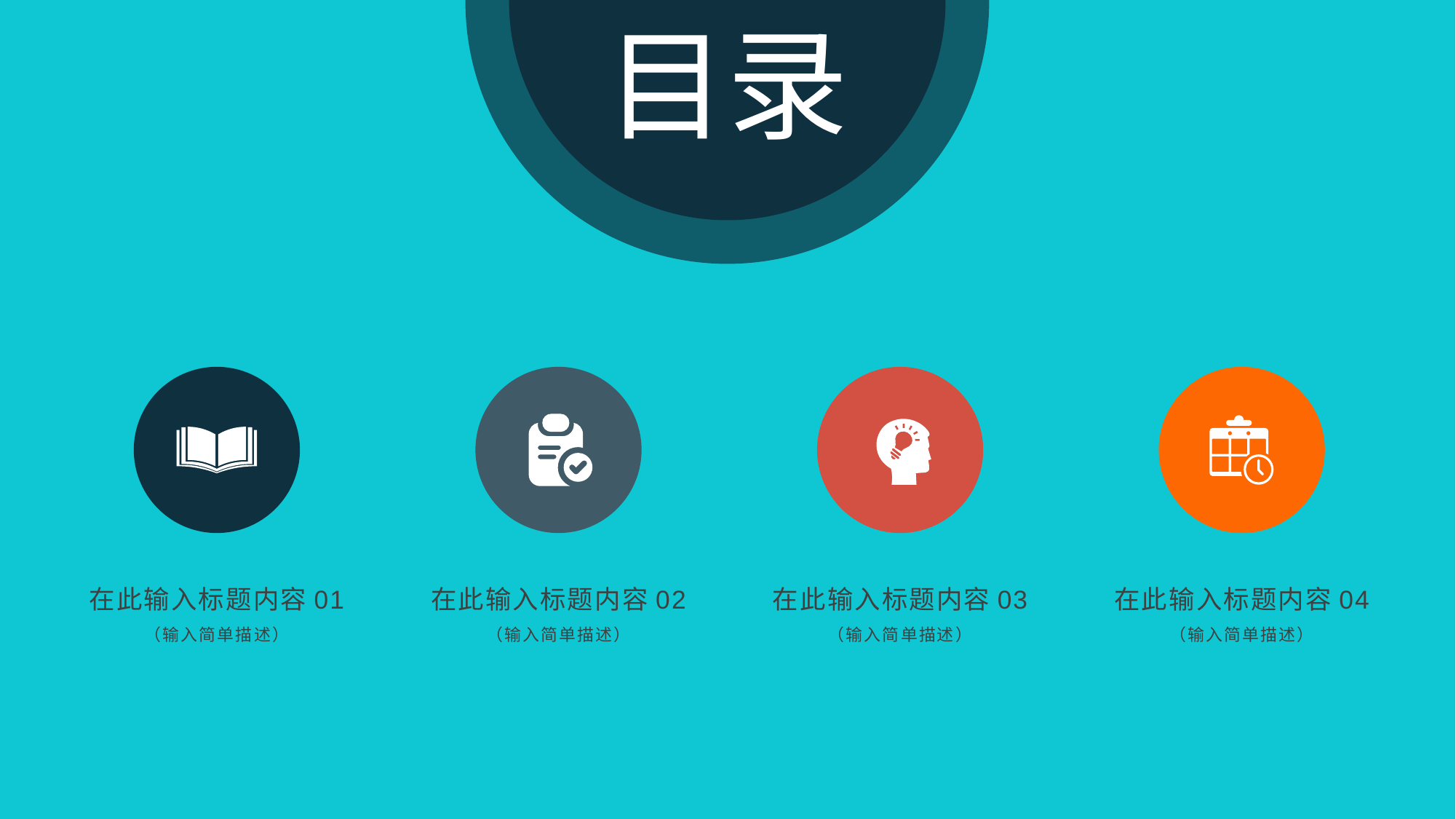

目录

在此输入标题内容01
（输入简单描述）
在此输入标题内容02
（输入简单描述）
在此输入标题内容03
（输入简单描述）
在此输入标题内容04
（输入简单描述）